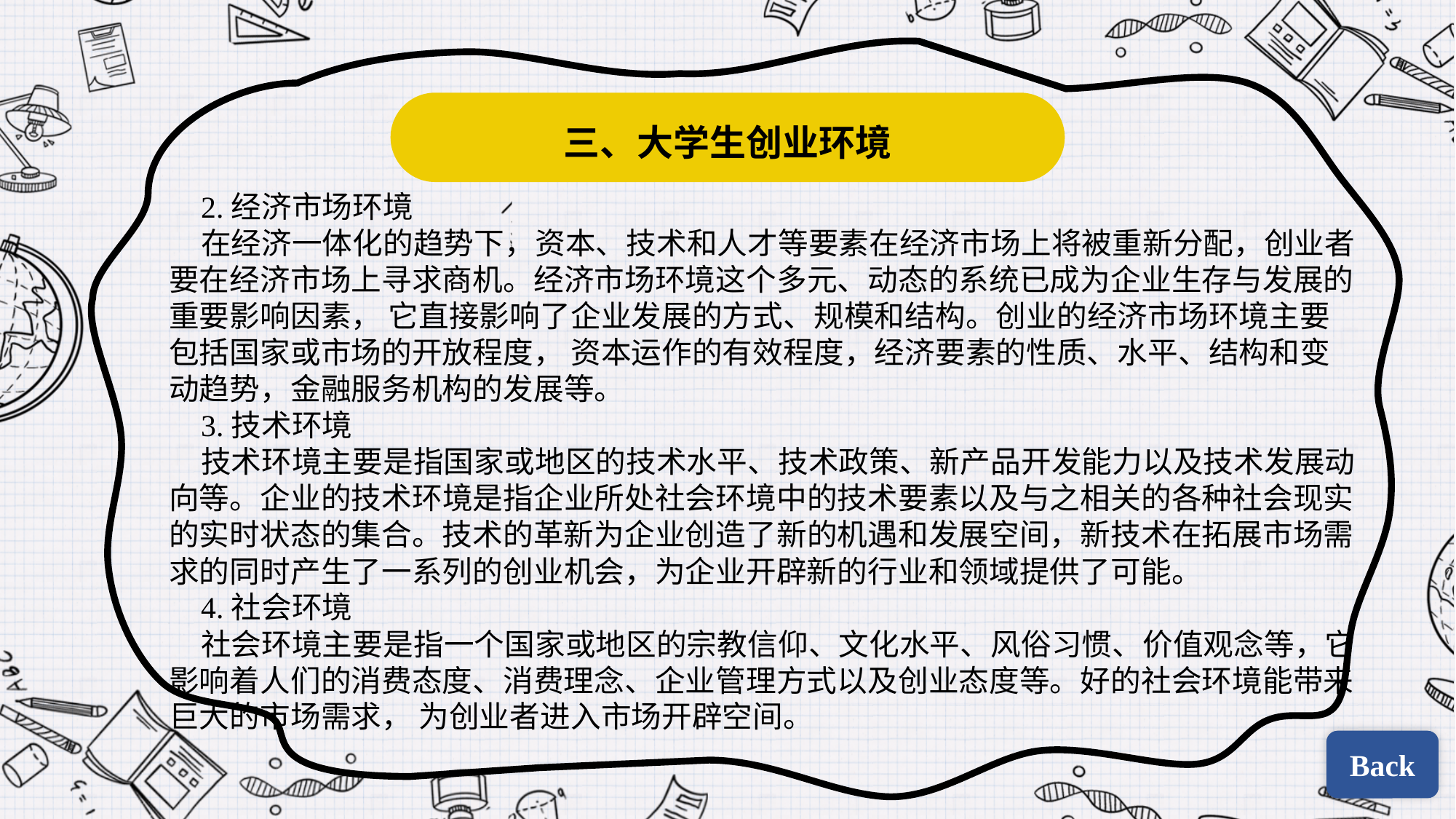

三、大学生创业环境
2.经济市场环境
在经济一体化的趋势下，资本、技术和人才等要素在经济市场上将被重新分配，创业者要在经济市场上寻求商机。经济市场环境这个多元、动态的系统已成为企业生存与发展的重要影响因素， 它直接影响了企业发展的方式、规模和结构。创业的经济市场环境主要包括国家或市场的开放程度， 资本运作的有效程度，经济要素的性质、水平、结构和变动趋势，金融服务机构的发展等。
3.技术环境
技术环境主要是指国家或地区的技术水平、技术政策、新产品开发能力以及技术发展动向等。企业的技术环境是指企业所处社会环境中的技术要素以及与之相关的各种社会现实的实时状态的集合。技术的革新为企业创造了新的机遇和发展空间，新技术在拓展市场需求的同时产生了一系列的创业机会，为企业开辟新的行业和领域提供了可能。
4.社会环境
社会环境主要是指一个国家或地区的宗教信仰、文化水平、风俗习惯、价值观念等，它影响着人们的消费态度、消费理念、企业管理方式以及创业态度等。好的社会环境能带来巨大的市场需求， 为创业者进入市场开辟空间。

Back